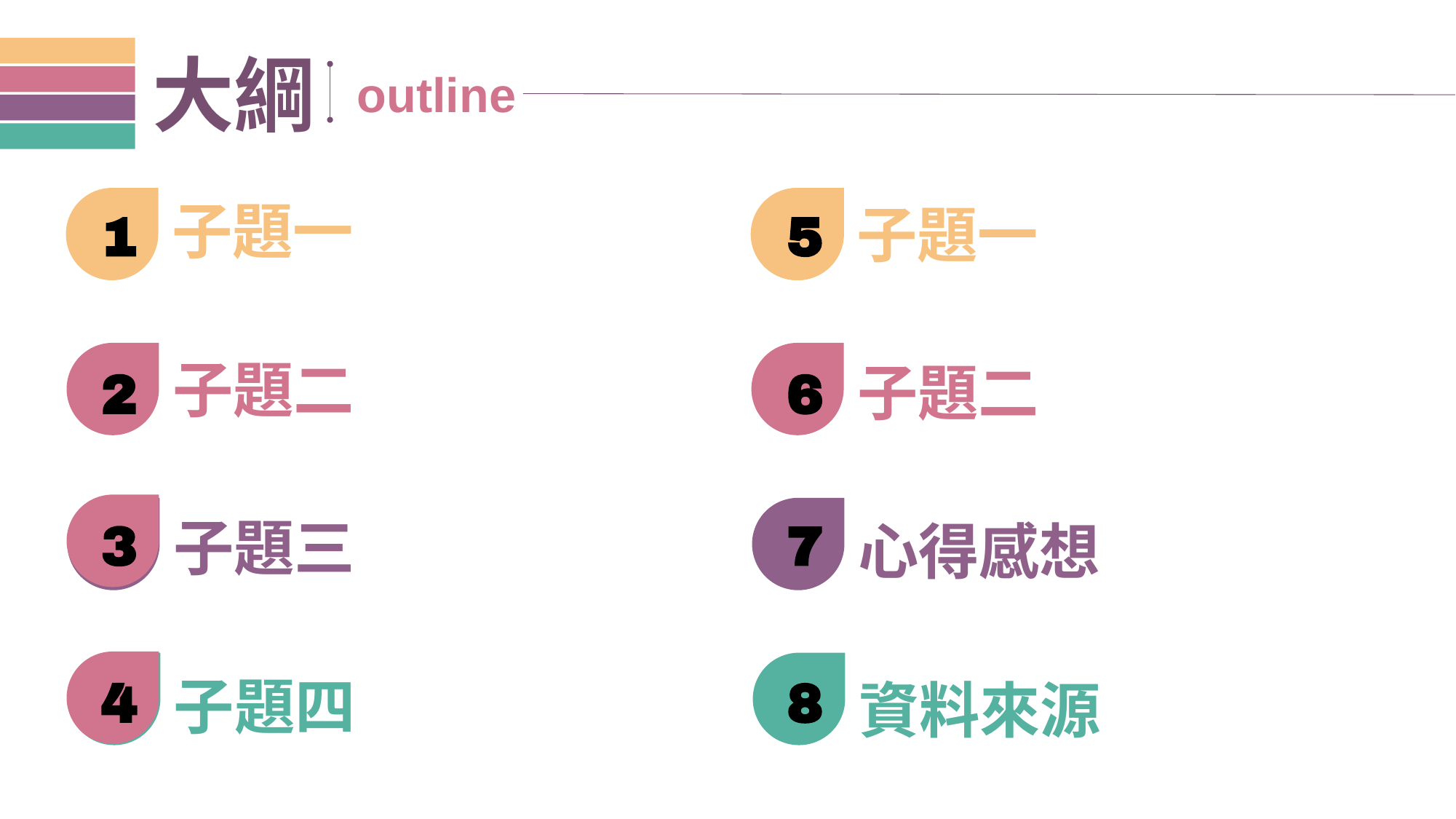

大綱
outline
子題一

5

9
子題一

10
子題二

11
心得感想

12
資料來源

1
子題一

6

2
子題二
子題二

3

7
子題三
心得感想

4

8
子題四
資料來源